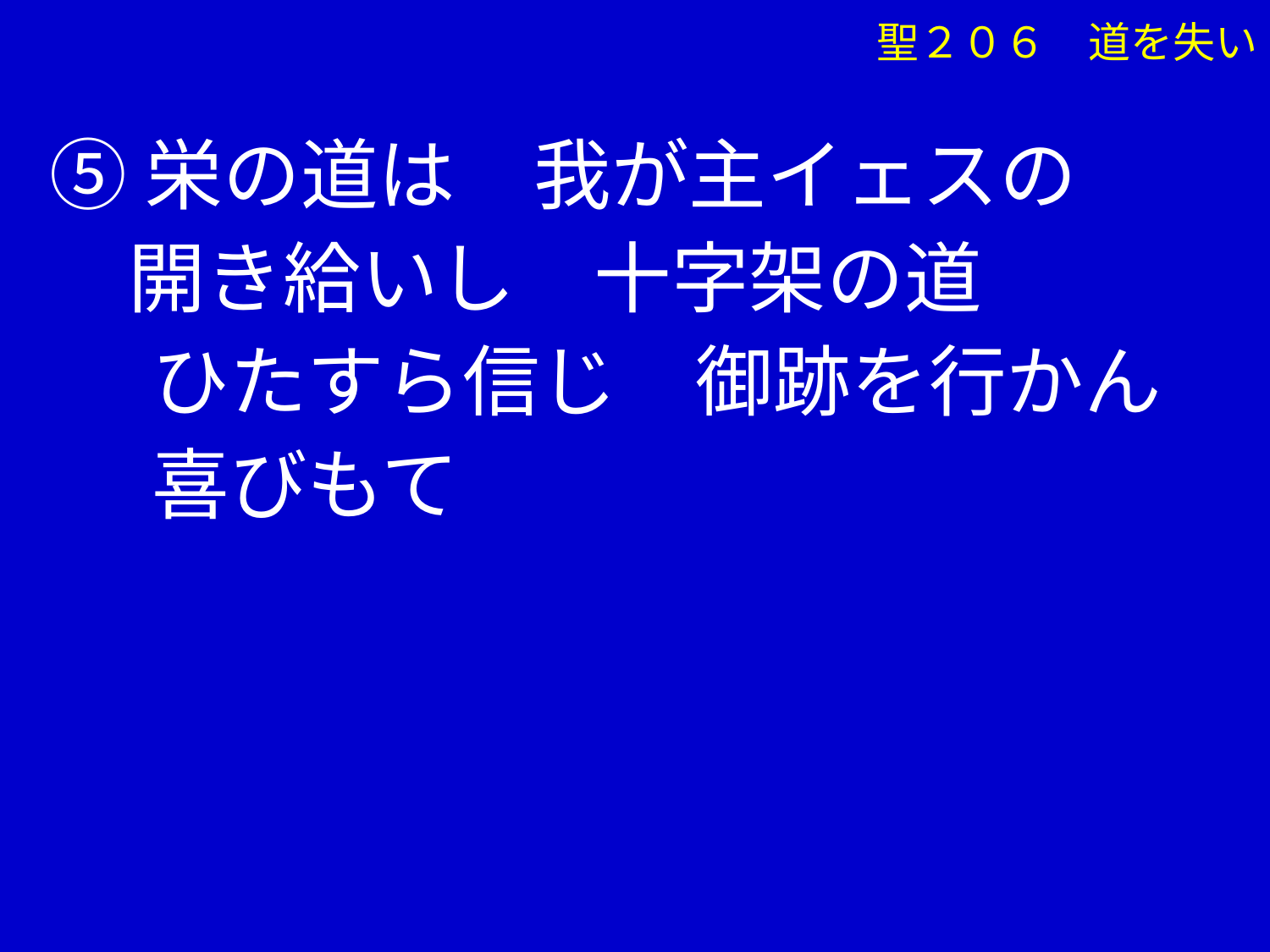

聖２０６　道を失い
  ⑤栄の道は　我が主イェスの
     開き給いし　十字架の道
　   ひたすら信じ　御跡を行かん
　   喜びもて